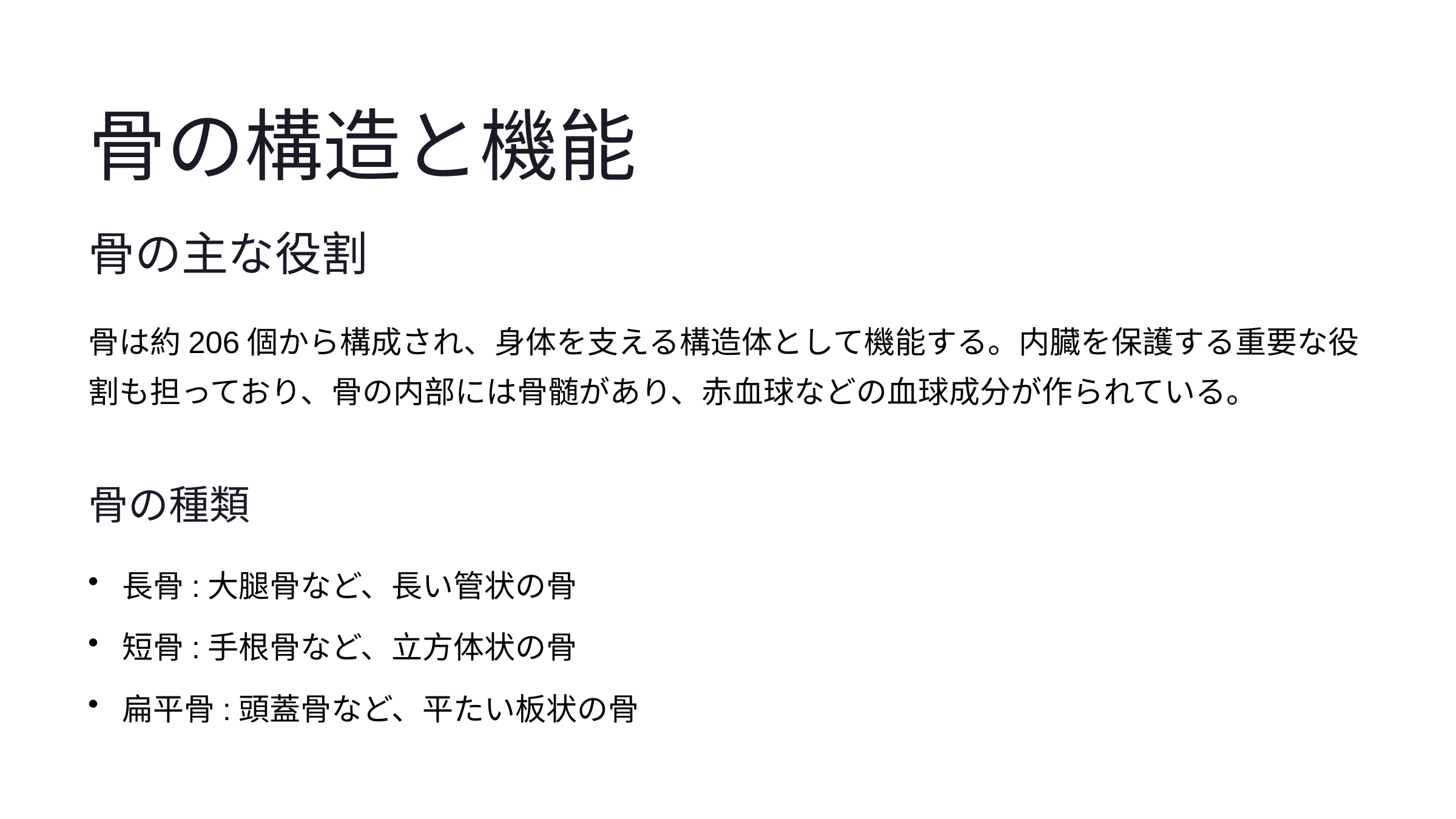

骨の構造と機能
骨の主な役割
骨は約206個から構成され、身体を支える構造体として機能する。内臓を保護する重要な役割も担っており、骨の内部には骨髄があり、赤血球などの血球成分が作られている。
骨の種類
長骨:大腿骨など、長い管状の骨
短骨:手根骨など、立方体状の骨
扁平骨:頭蓋骨など、平たい板状の骨